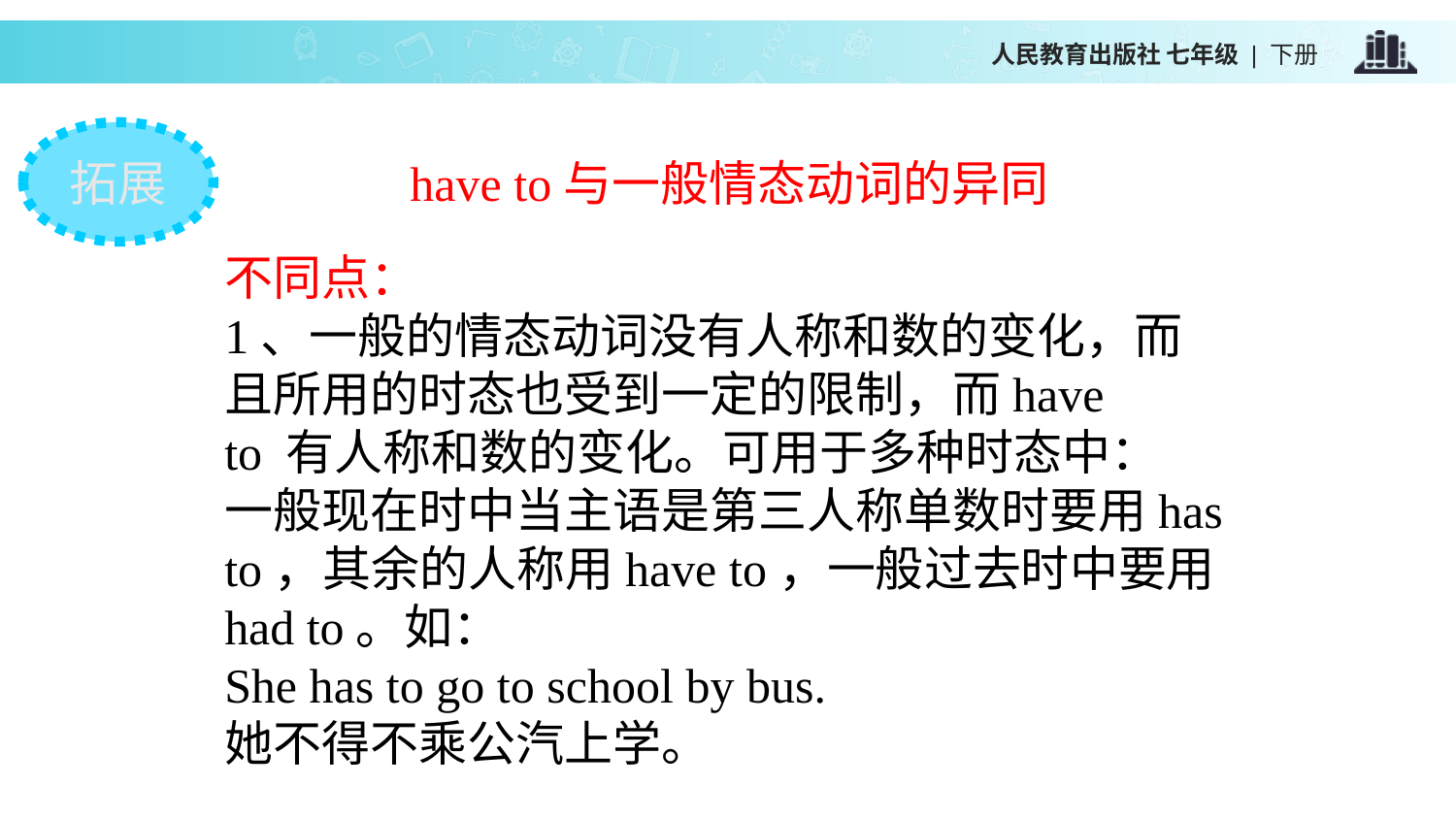

拓展
have to与一般情态动词的异同
不同点：
1、一般的情态动词没有人称和数的变化，而
且所用的时态也受到一定的限制，而have
to 有人称和数的变化。可用于多种时态中：
一般现在时中当主语是第三人称单数时要用has to，其余的人称用have to，一般过去时中要用had to。如：
She has to go to school by bus.
她不得不乘公汽上学。